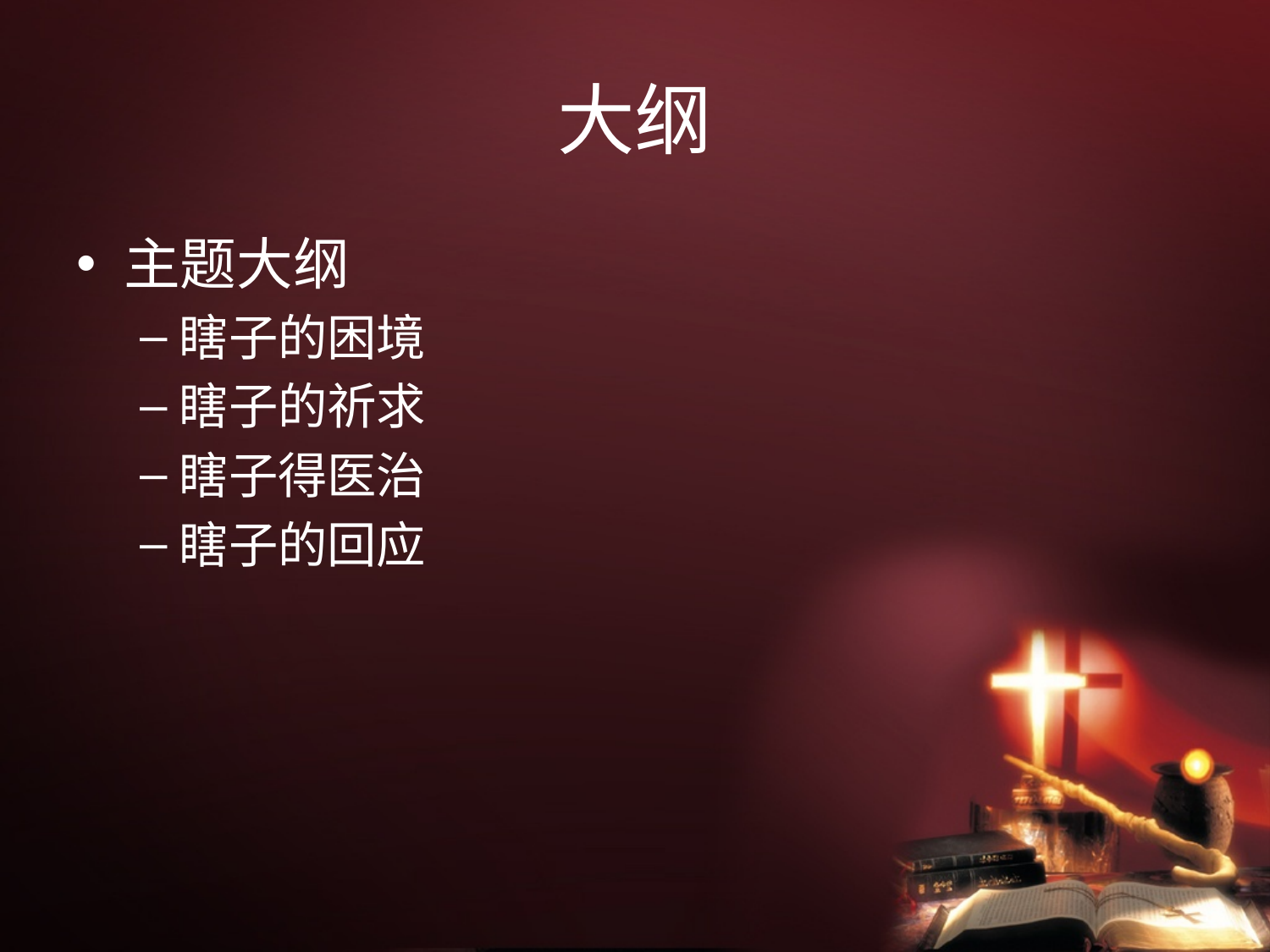

# 大纲
主题大纲
瞎子的困境
瞎子的祈求
瞎子得医治
瞎子的回应